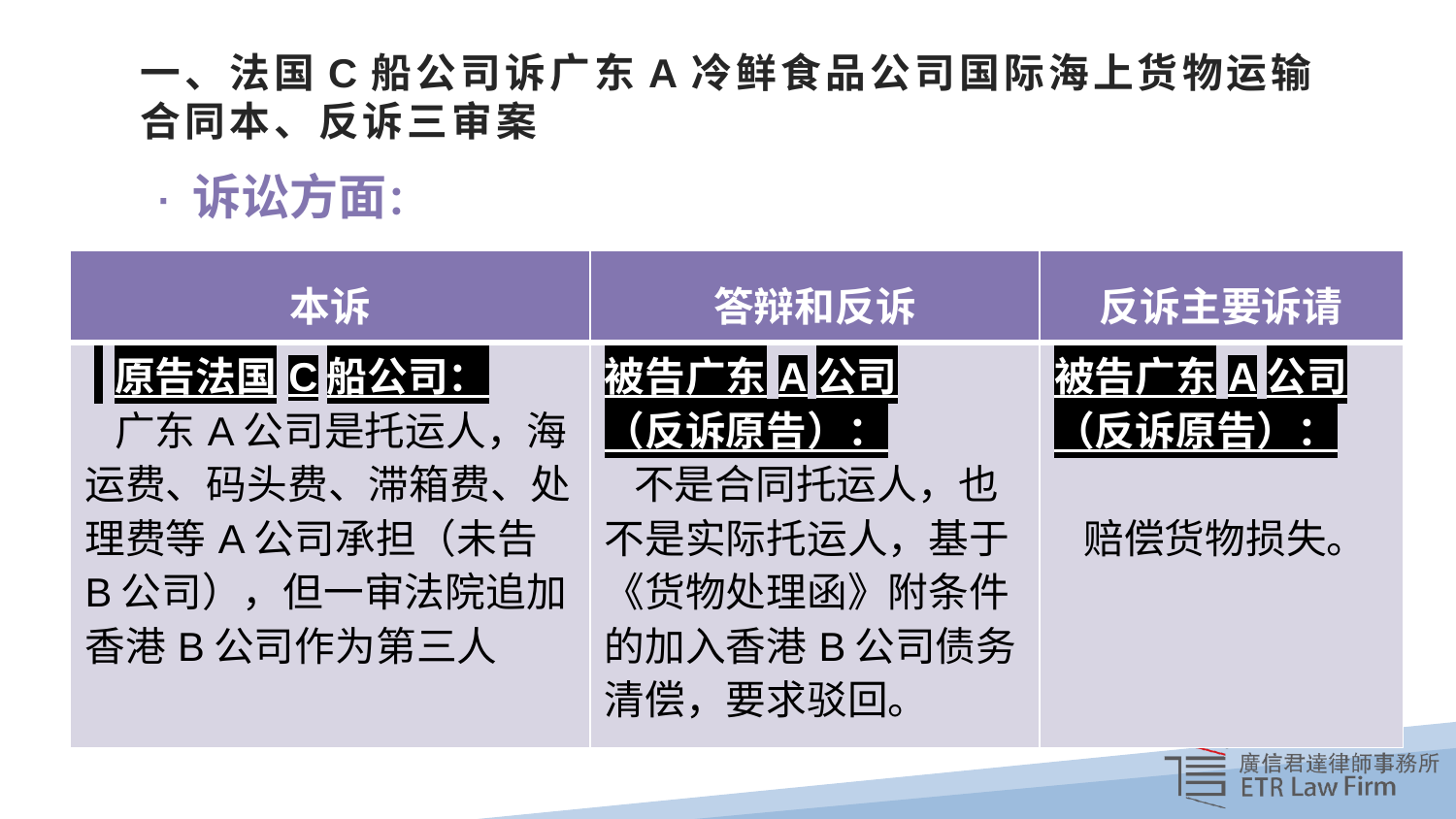

# 一、法国C船公司诉广东A冷鲜食品公司国际海上货物运输 合同本、反诉三审案
  · 诉讼方面：
| 本诉 | 答辩和反诉 | 反诉主要诉请 |
| --- | --- | --- |
| 原告法国C船公司： 广东A公司是托运人，海运费、码头费、滞箱费、处理费等A公司承担（未告B公司），但一审法院追加香港B公司作为第三人 | 被告广东A公司 （反诉原告）： 不是合同托运人，也不是实际托运人，基于《货物处理函》附条件的加入香港B公司债务清偿，要求驳回。 | 被告广东A公司 （反诉原告）： 赔偿货物损失。 |